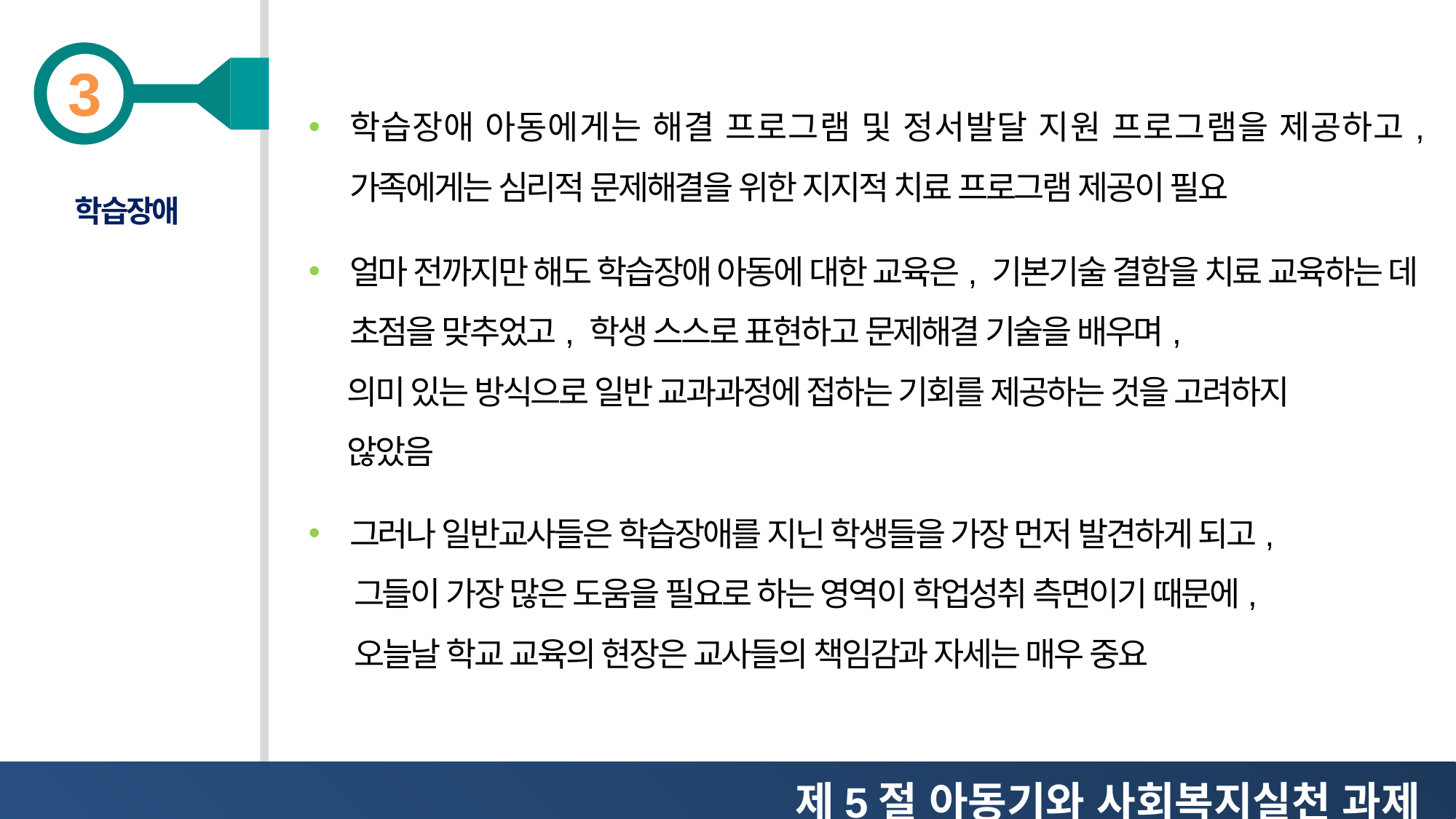

학습장애 아동에게는 해결 프로그램 및 정서발달 지원 프로그램을 제공하고, 가족에게는 심리적 문제해결을 위한 지지적 치료 프로그램 제공이 필요

얼마 전까지만 해도 학습장애 아동에 대한 교육은, 기본기술 결함을 치료 교육하는 데 초점을 맞추었고, 학생 스스로 표현하고 문제해결 기술을 배우며,
    의미 있는 방식으로 일반 교과과정에 접하는 기회를 제공하는 것을 고려하지
    않았음

그러나 일반교사들은 학습장애를 지닌 학생들을 가장 먼저 발견하게 되고,
     그들이 가장 많은 도움을 필요로 하는 영역이 학업성취 측면이기 때문에,
     오늘날 학교 교육의 현장은 교사들의 책임감과 자세는 매우 중요
학습장애
제5절 아동기와 사회복지실천 과제